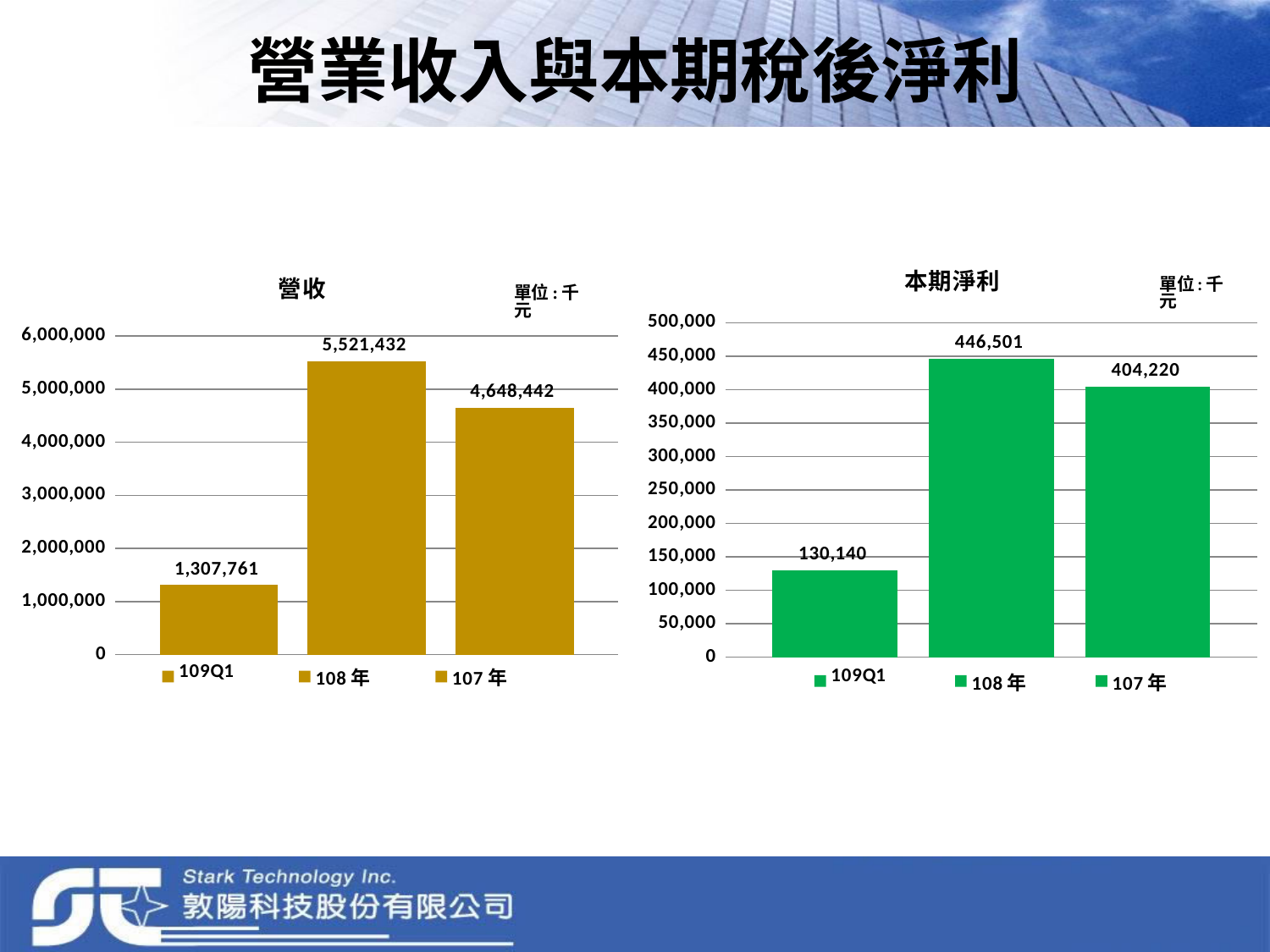

# 營業收入與本期稅後淨利

### Chart: 本期淨利

| Category | 109Q1 | 108年 | 107年 |
|---|---|---|---|
| 本期淨利 | 130140.0 | 446501.0 | 404220.0 |

### Chart: 營收

| Category | 109Q1 | 108年 | 107年 |
|---|---|---|---|
| 營收 | 1307761.0 | 5521432.0 | 4648442.0 |